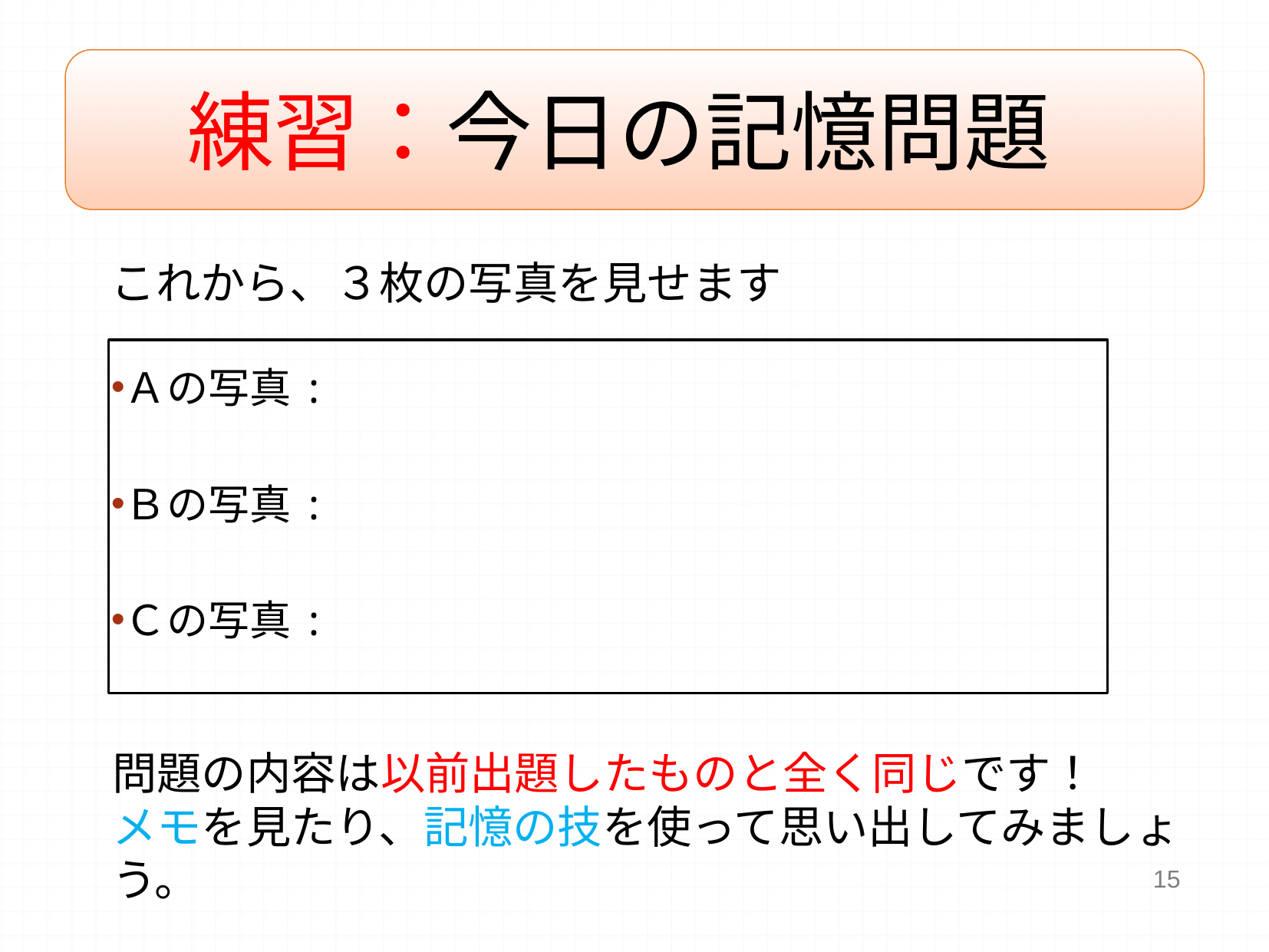

# 練習：今日の記憶問題

これから、３枚の写真を見せます

Ａの写真:

Ｂの写真:

Ｃの写真:

問題の内容は以前出題したものと全く同じです！
メモを見たり、記憶の技を使って思い出してみましょう。
15